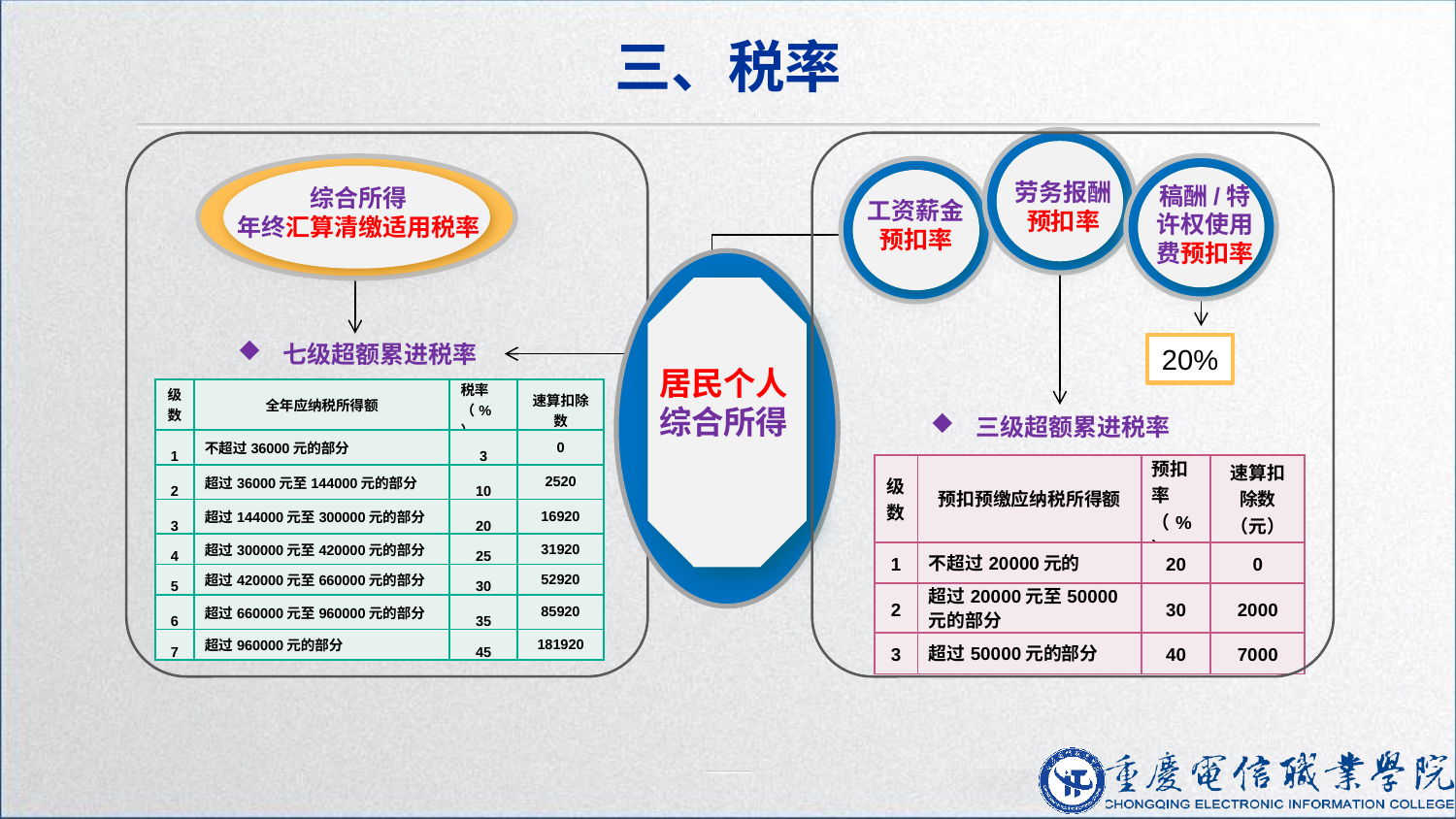

三、税率

劳务报酬预扣率
稿酬/特许权使用费预扣率
综合所得
年终汇算清缴适用税率
工资薪金预扣率

七级超额累进税率
20%
居民个人
综合所得
| 级数 | 全年应纳税所得额 | 税率（%） | 速算扣除数 |
| --- | --- | --- | --- |
| 1 | 不超过36000元的部分 | 3 | 0 |
| 2 | 超过36000元至144000元的部分 | 10 | 2520 |
| 3 | 超过144000元至300000元的部分 | 20 | 16920 |
| 4 | 超过300000元至420000元的部分 | 25 | 31920 |
| 5 | 超过420000元至660000元的部分 | 30 | 52920 |
| 6 | 超过660000元至960000元的部分 | 35 | 85920 |
| 7 | 超过960000元的部分 | 45 | 181920 |
三级超额累进税率
| 级数 | 预扣预缴应纳税所得额 | 预扣率（%） | 速算扣除数（元） |
| --- | --- | --- | --- |
| 1 | 不超过20000元的 | 20 | 0 |
| 2 | 超过20000元至50000元的部分 | 30 | 2000 |
| 3 | 超过50000元的部分 | 40 | 7000 |